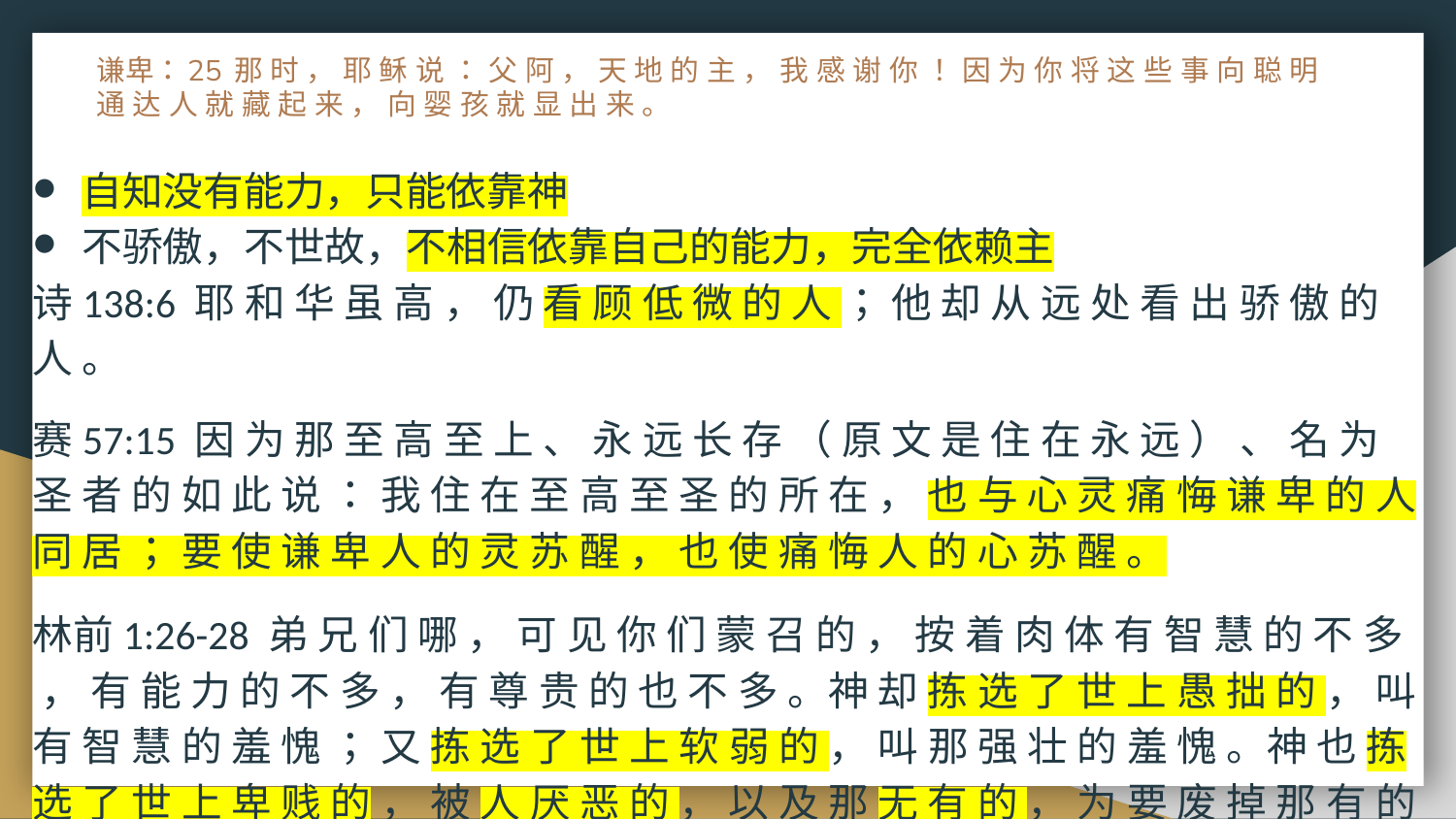

# 谦卑：25 那 时 ， 耶 稣 说 ： 父 阿 ， 天 地 的 主 ， 我 感 谢 你 ！ 因 为 你 将 这 些 事 向 聪 明 通 达 人 就 藏 起 来 ， 向 婴 孩 就 显 出 来 。
自知没有能力，只能依靠神
不骄傲，不世故，不相信依靠自己的能力，完全依赖主
诗138:6 耶 和 华 虽 高 ， 仍 看 顾 低 微 的 人 ； 他 却 从 远 处 看 出 骄 傲 的 人 。

赛57:15 因 为 那 至 高 至 上 、 永 远 长 存 （ 原 文 是 住 在 永 远 ） 、 名 为 圣 者 的 如 此 说 ： 我 住 在 至 高 至 圣 的 所 在 ， 也 与 心 灵 痛 悔 谦 卑 的 人 同 居 ； 要 使 谦 卑 人 的 灵 苏 醒 ， 也 使 痛 悔 人 的 心 苏 醒 。

林前1:26-28 弟 兄 们 哪 ， 可 见 你 们 蒙 召 的 ， 按 着 肉 体 有 智 慧 的 不 多 ， 有 能 力 的 不 多 ， 有 尊 贵 的 也 不 多 。神 却 拣 选 了 世 上 愚 拙 的 ， 叫 有 智 慧 的 羞 愧 ； 又 拣 选 了 世 上 软 弱 的 ， 叫 那 强 壮 的 羞 愧 。神 也 拣 选 了 世 上 卑 贱 的 ， 被 人 厌 恶 的 ， 以 及 那 无 有 的 ， 为 要 废 掉 那 有 的 。